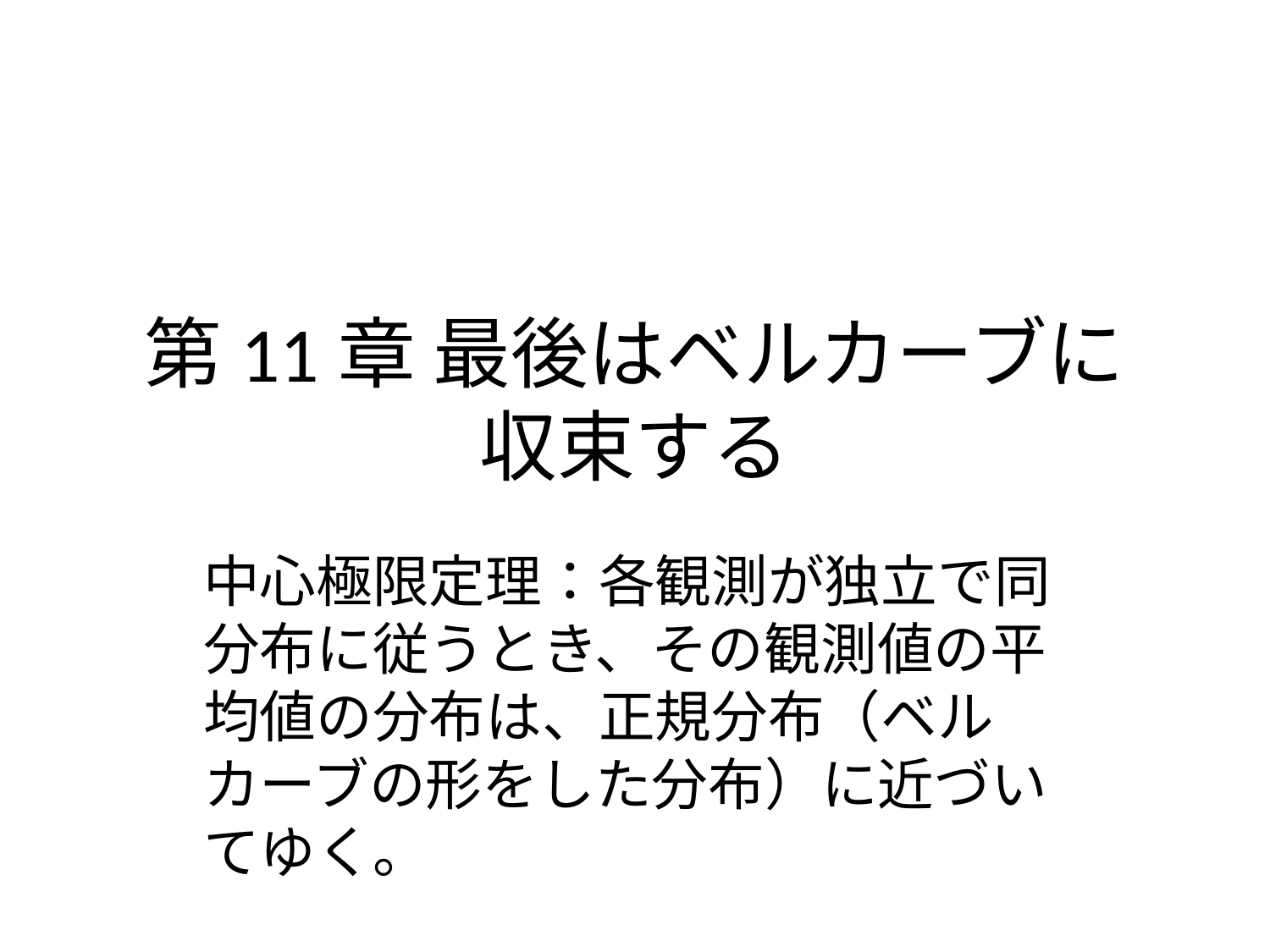

# 第11章 最後はベルカーブに収束する
中心極限定理：各観測が独立で同分布に従うとき、その観測値の平均値の分布は、正規分布（ベルカーブの形をした分布）に近づいてゆく。